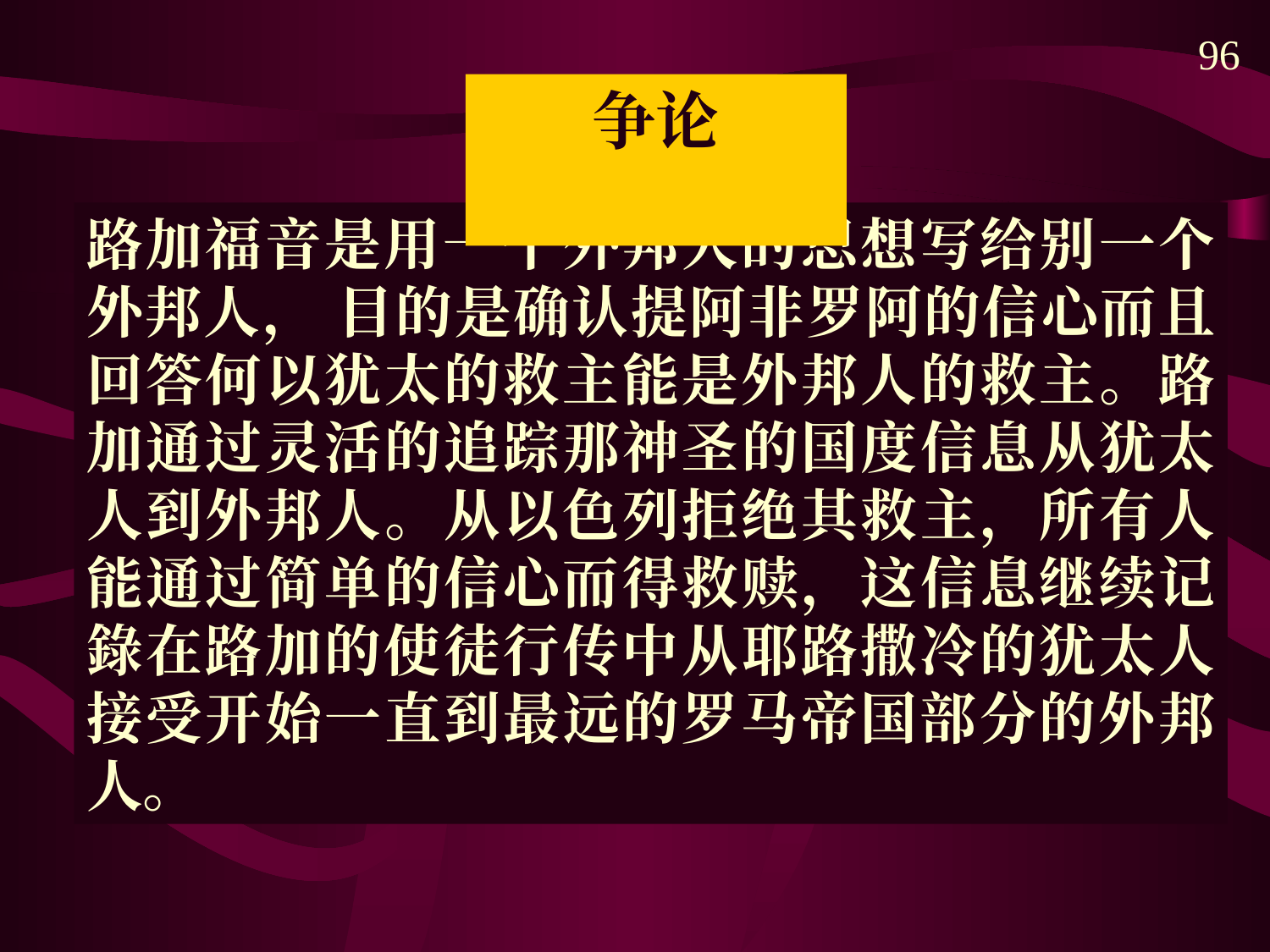

96
争论
路加福音是用一个外邦人的思想写给别一个外邦人， 目的是确认提阿非罗阿的信心而且回答何以犹太的救主能是外邦人的救主。路加通过灵活的追踪那神圣的国度信息从犹太人到外邦人。从以色列拒绝其救主，所有人能通过简单的信心而得救赎，这信息继续记錄在路加的使徒行传中从耶路撒冷的犹太人接受开始一直到最远的罗马帝国部分的外邦人。